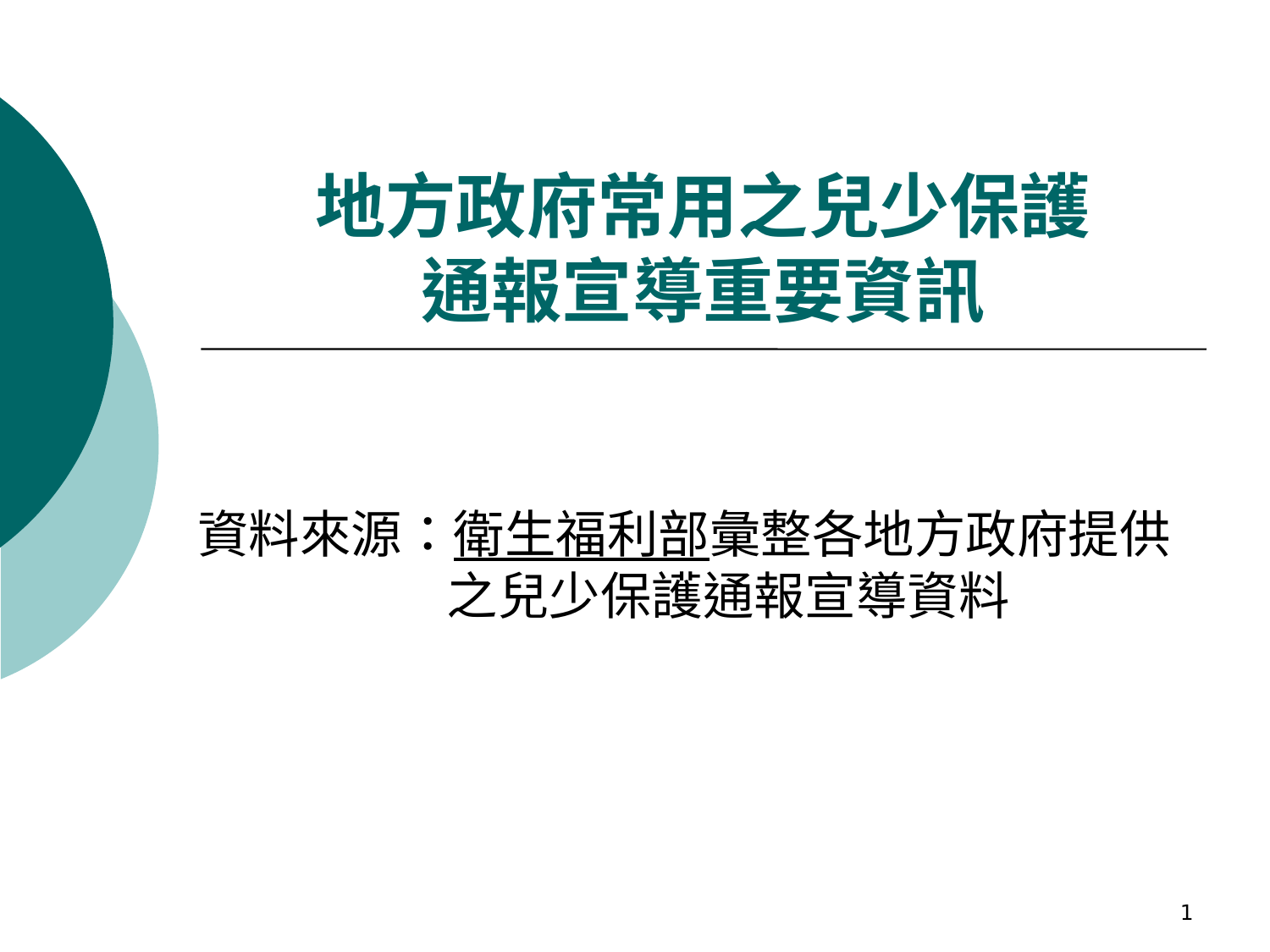

# 地方政府常用之兒少保護 通報宣導重要資訊
資料來源：衛生福利部彙整各地方政府提供 之兒少保護通報宣導資料
1